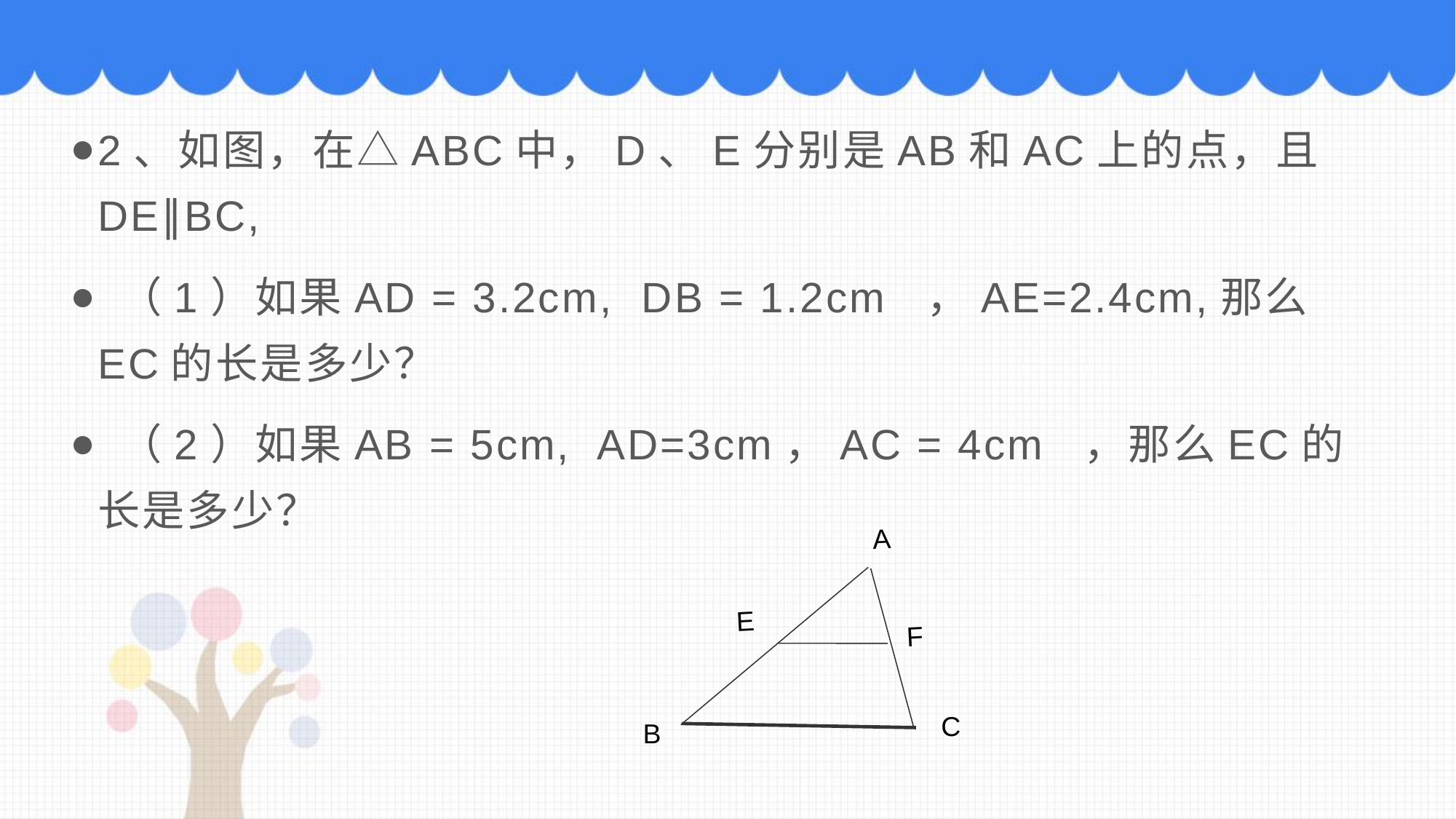

2、如图，在△ABC中，D、E分别是AB和AC上的点，且 DE∥BC,
 （1）如果AD = 3.2cm,  DB = 1.2cm  ，AE=2.4cm,那么EC的长是多少？
 （2）如果AB = 5cm,  AD=3cm，AC = 4cm  ，那么EC的长是多少？
A

E

F

C

B